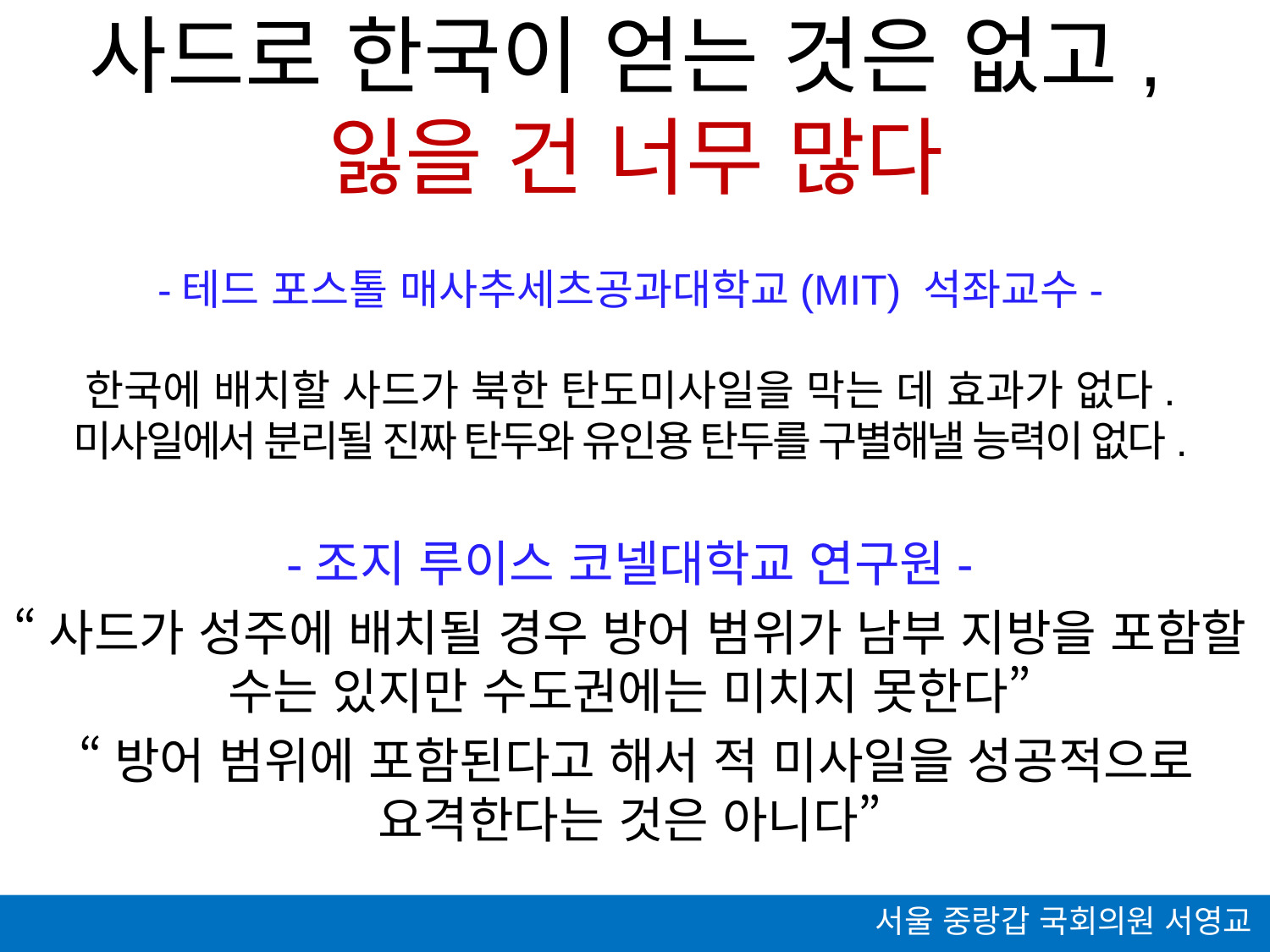

사드로 한국이 얻는 것은 없고,잃을 건 너무 많다
-테드 포스톨 매사추세츠공과대학교(MIT) 석좌교수-

한국에 배치할 사드가 북한 탄도미사일을 막는 데 효과가 없다.
미사일에서 분리될 진짜 탄두와 유인용 탄두를 구별해낼 능력이 없다.
-조지 루이스 코넬대학교 연구원-
“사드가 성주에 배치될 경우 방어 범위가 남부 지방을 포함할 수는 있지만 수도권에는 미치지 못한다”
 “방어 범위에 포함된다고 해서 적 미사일을 성공적으로 요격한다는 것은 아니다”

서울 중랑갑 국회의원 서영교